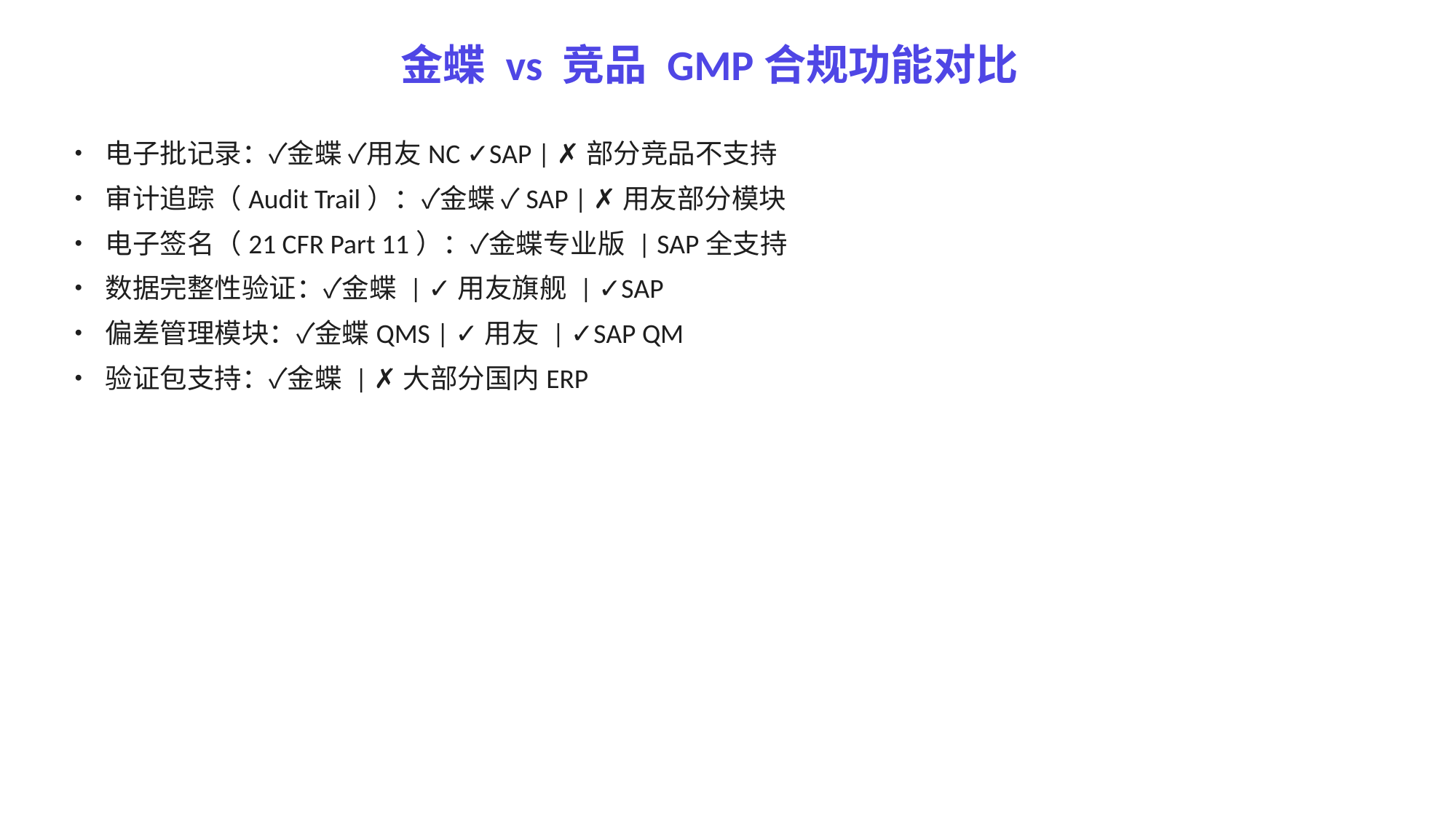

金蝶 vs 竞品 GMP合规功能对比
• 电子批记录：✓金蝶 ✓用友NC ✓SAP | ✗部分竞品不支持
• 审计追踪（Audit Trail）：✓金蝶 ✓SAP | ✗用友部分模块
• 电子签名（21 CFR Part 11）：✓金蝶专业版 | SAP全支持
• 数据完整性验证：✓金蝶 | ✓用友旗舰 | ✓SAP
• 偏差管理模块：✓金蝶QMS | ✓用友 | ✓SAP QM
• 验证包支持：✓金蝶 | ✗大部分国内ERP